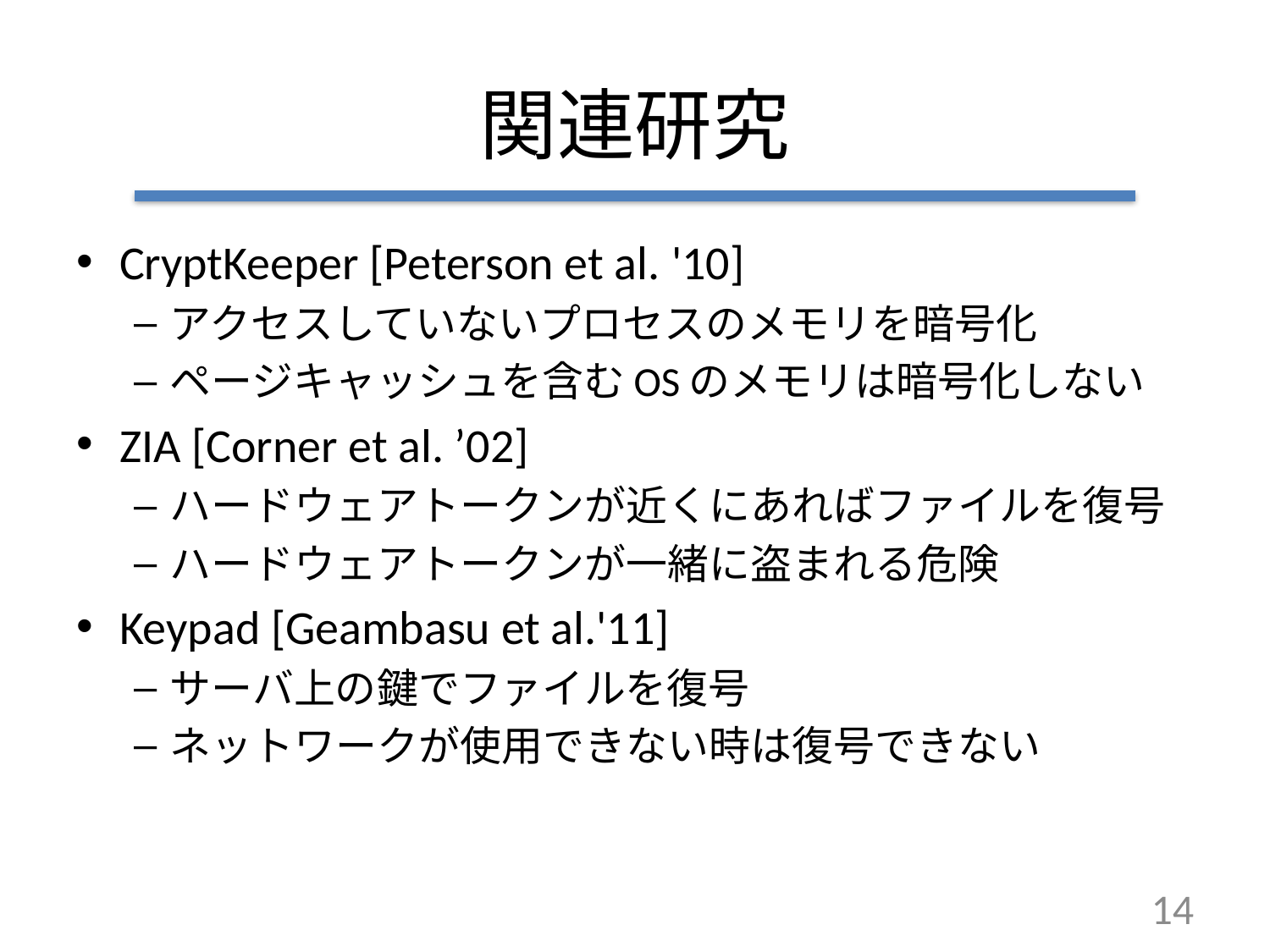

# 関連研究
CryptKeeper [Peterson et al. '10]
アクセスしていないプロセスのメモリを暗号化
ページキャッシュを含むOSのメモリは暗号化しない
ZIA [Corner et al. ’02]
ハードウェアトークンが近くにあればファイルを復号
ハードウェアトークンが一緒に盗まれる危険
Keypad [Geambasu et al.'11]
サーバ上の鍵でファイルを復号
ネットワークが使用できない時は復号できない
14